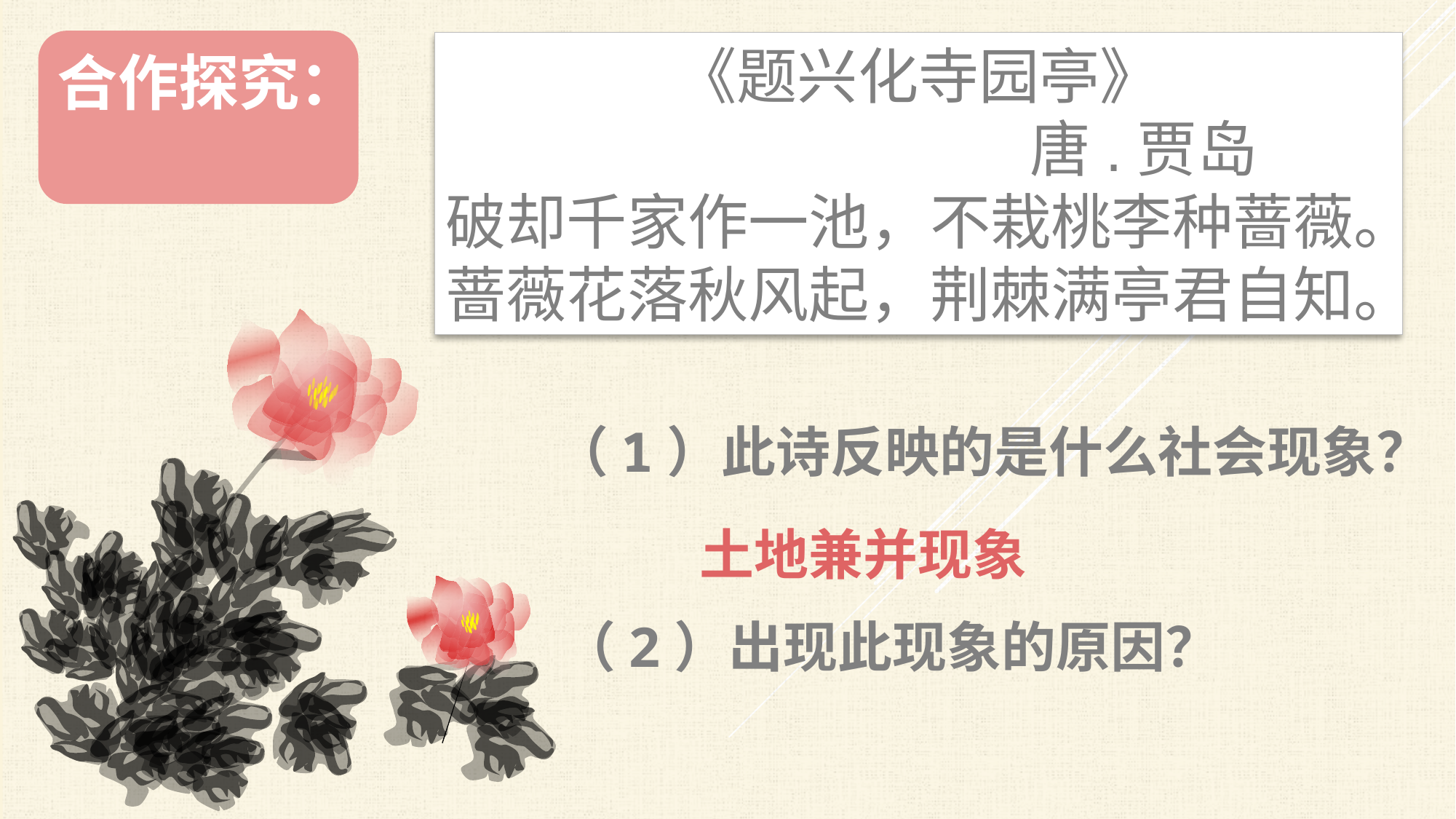

合作探究：
《题兴化寺园亭》
                                唐.贾岛
破却千家作一池，不栽桃李种蔷薇。
蔷薇花落秋风起，荆棘满亭君自知。

（1）此诗反映的是什么社会现象？

土地兼并现象

（2）出现此现象的原因？